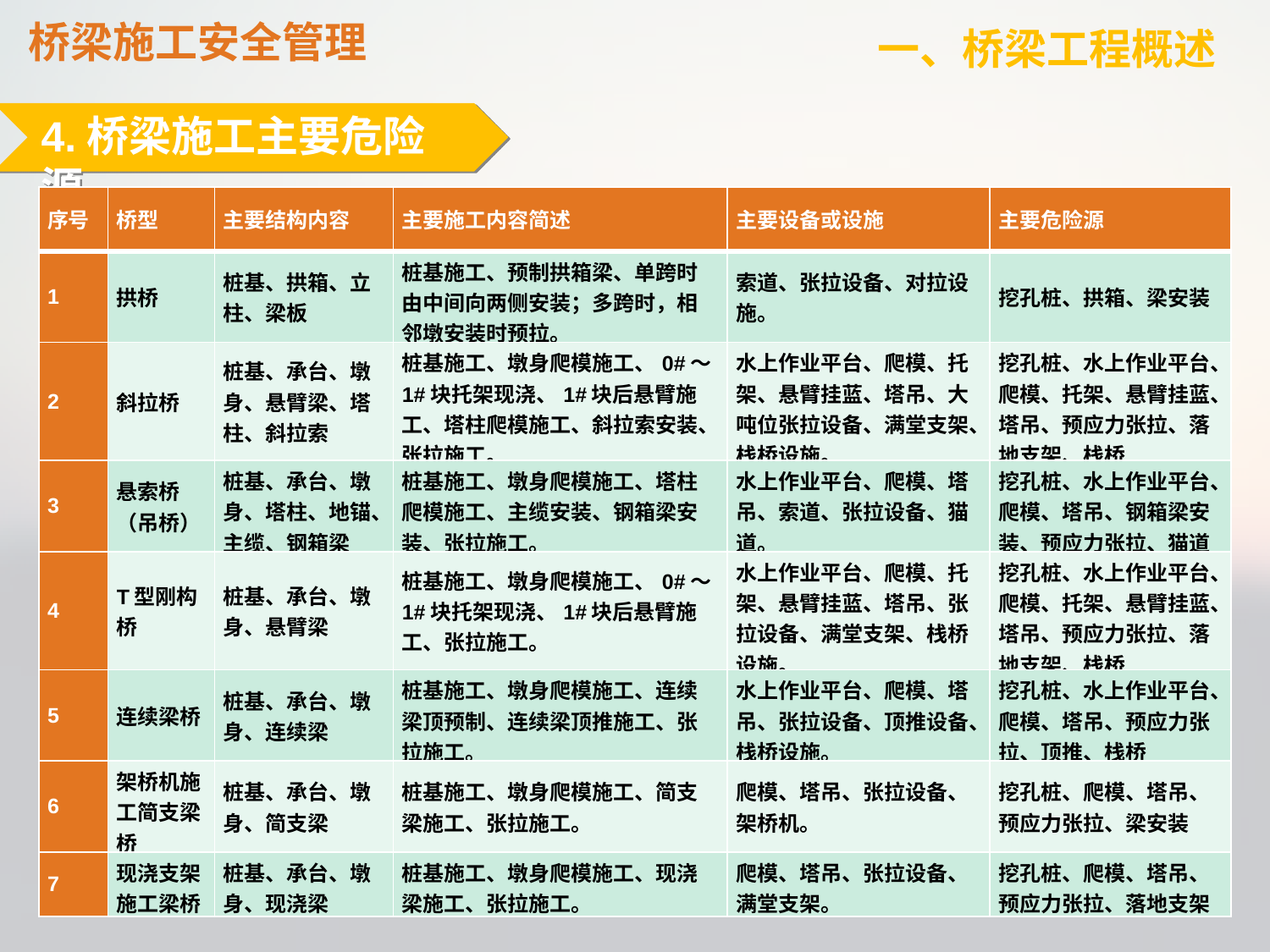

桥梁施工安全管理
一、桥梁工程概述
4.桥梁施工主要危险源
| 序号 | 桥型 | 主要结构内容 | 主要施工内容简述 | 主要设备或设施 | 主要危险源 |
| --- | --- | --- | --- | --- | --- |
| 1 | 拱桥 | 桩基、拱箱、立柱、梁板 | 桩基施工、预制拱箱梁、单跨时由中间向两侧安装；多跨时，相邻墩安装时预拉。 | 索道、张拉设备、对拉设施。 | 挖孔桩、拱箱、梁安装 |
| 2 | 斜拉桥 | 桩基、承台、墩身、悬臂梁、塔柱、斜拉索 | 桩基施工、墩身爬模施工、0#～1#块托架现浇、1#块后悬臂施工、塔柱爬模施工、斜拉索安装、张拉施工。 | 水上作业平台、爬模、托架、悬臂挂蓝、塔吊、大吨位张拉设备、满堂支架、栈桥设施。 | 挖孔桩、水上作业平台、爬模、托架、悬臂挂蓝、塔吊、预应力张拉、落地支架、栈桥 |
| 3 | 悬索桥 （吊桥） | 桩基、承台、墩身、塔柱、地锚、主缆、钢箱梁 | 桩基施工、墩身爬模施工、塔柱爬模施工、主缆安装、钢箱梁安装、张拉施工。 | 水上作业平台、爬模、塔吊、索道、张拉设备、猫道。 | 挖孔桩、水上作业平台、爬模、塔吊、钢箱梁安装、预应力张拉、猫道 |
| 4 | T型刚构桥 | 桩基、承台、墩身、悬臂梁 | 桩基施工、墩身爬模施工、0#～1#块托架现浇、1#块后悬臂施工、张拉施工。 | 水上作业平台、爬模、托架、悬臂挂蓝、塔吊、张拉设备、满堂支架、栈桥设施。 | 挖孔桩、水上作业平台、爬模、托架、悬臂挂蓝、塔吊、预应力张拉、落地支架、栈桥 |
| 5 | 连续梁桥 | 桩基、承台、墩身、连续梁 | 桩基施工、墩身爬模施工、连续梁顶预制、连续梁顶推施工、张拉施工。 | 水上作业平台、爬模、塔吊、张拉设备、顶推设备、栈桥设施。 | 挖孔桩、水上作业平台、爬模、塔吊、预应力张拉、顶推、栈桥 |
| 6 | 架桥机施工简支梁桥 | 桩基、承台、墩身、简支梁 | 桩基施工、墩身爬模施工、简支梁施工、张拉施工。 | 爬模、塔吊、张拉设备、架桥机。 | 挖孔桩、爬模、塔吊、预应力张拉、梁安装 |
| 7 | 现浇支架 施工梁桥 | 桩基、承台、墩身、现浇梁 | 桩基施工、墩身爬模施工、现浇梁施工、张拉施工。 | 爬模、塔吊、张拉设备、满堂支架。 | 挖孔桩、爬模、塔吊、预应力张拉、落地支架 |